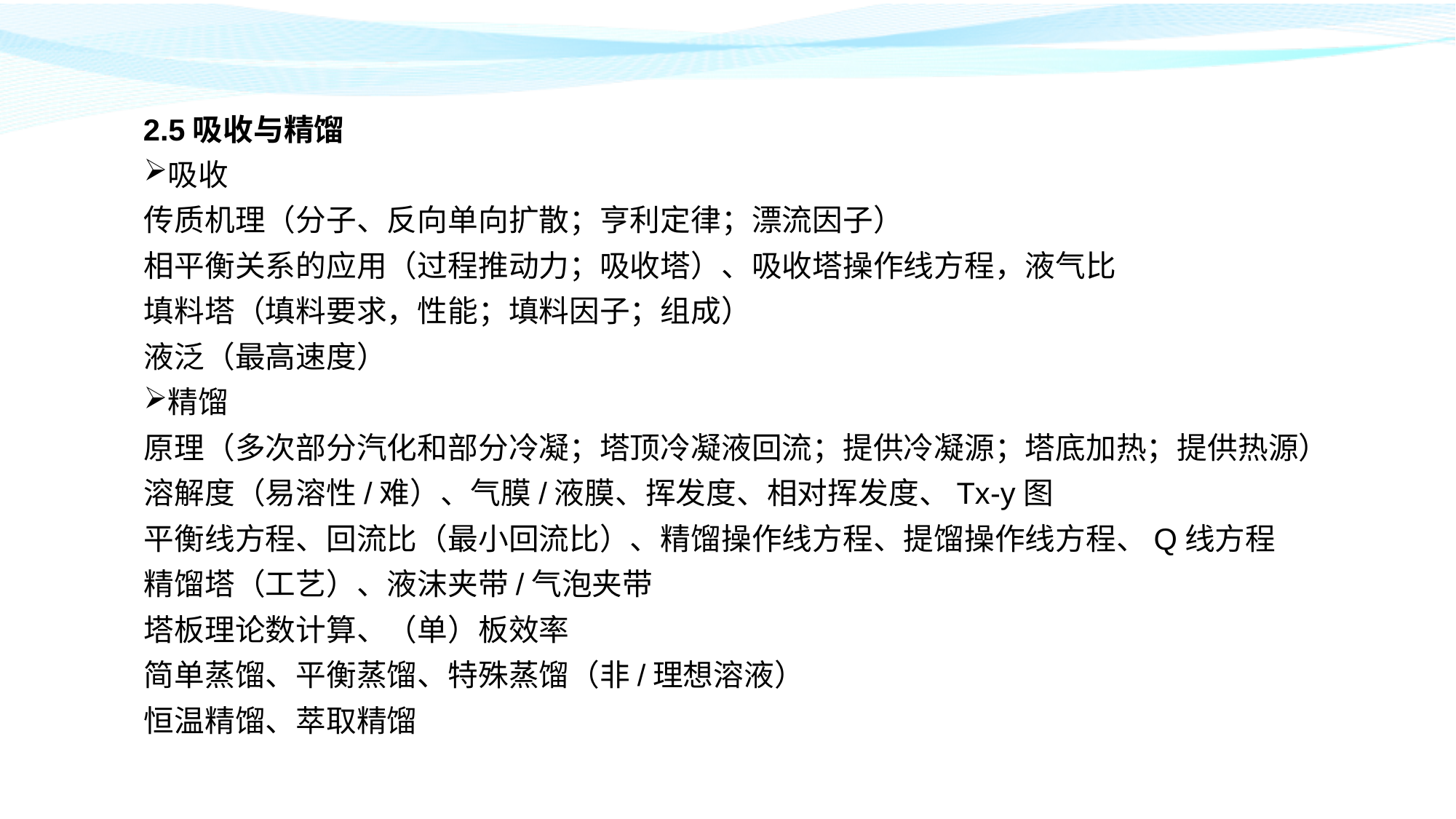

2.5吸收与精馏
吸收
    传质机理（分子、反向单向扩散；亨利定律；漂流因子）
    相平衡关系的应用（过程推动力；吸收塔）、吸收塔操作线方程，液气比
    填料塔（填料要求，性能；填料因子；组成）
    液泛（最高速度）
精馏
    原理（多次部分汽化和部分冷凝；塔顶冷凝液回流；提供冷凝源；塔底加热；提供热源）
    溶解度（易溶性/难）、气膜/液膜、挥发度、相对挥发度、Tx-y图
    平衡线方程、回流比（最小回流比）、精馏操作线方程、提馏操作线方程、Q线方程
    精馏塔（工艺）、液沫夹带/气泡夹带
    塔板理论数计算、（单）板效率
    简单蒸馏、平衡蒸馏、特殊蒸馏（非/理想溶液）
    恒温精馏、萃取精馏